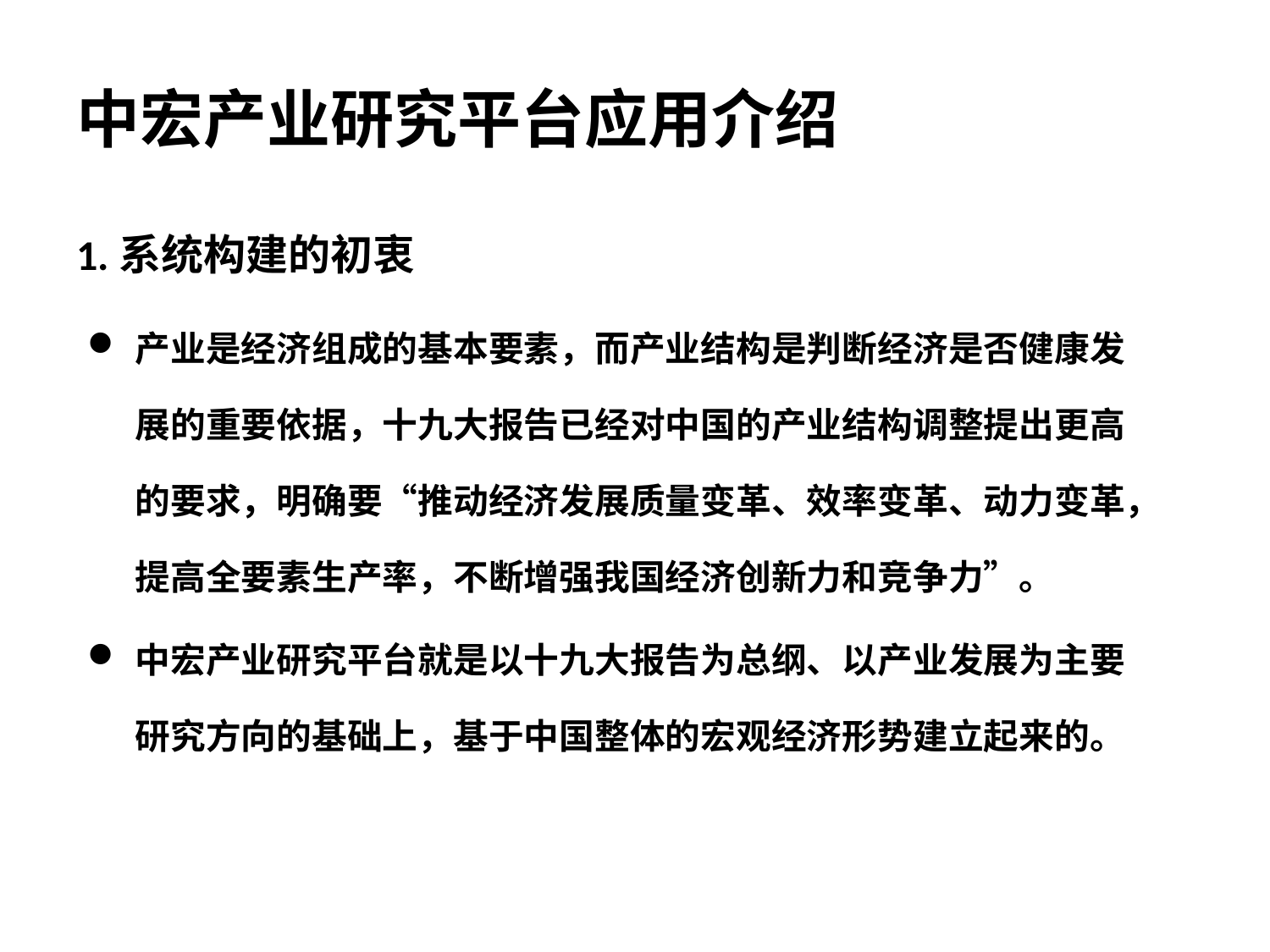

# 中宏产业研究平台应用介绍
1.系统构建的初衷
产业是经济组成的基本要素，而产业结构是判断经济是否健康发展的重要依据，十九大报告已经对中国的产业结构调整提出更高的要求，明确要“推动经济发展质量变革、效率变革、动力变革，提高全要素生产率，不断增强我国经济创新力和竞争力”。
中宏产业研究平台就是以十九大报告为总纲、以产业发展为主要研究方向的基础上，基于中国整体的宏观经济形势建立起来的。